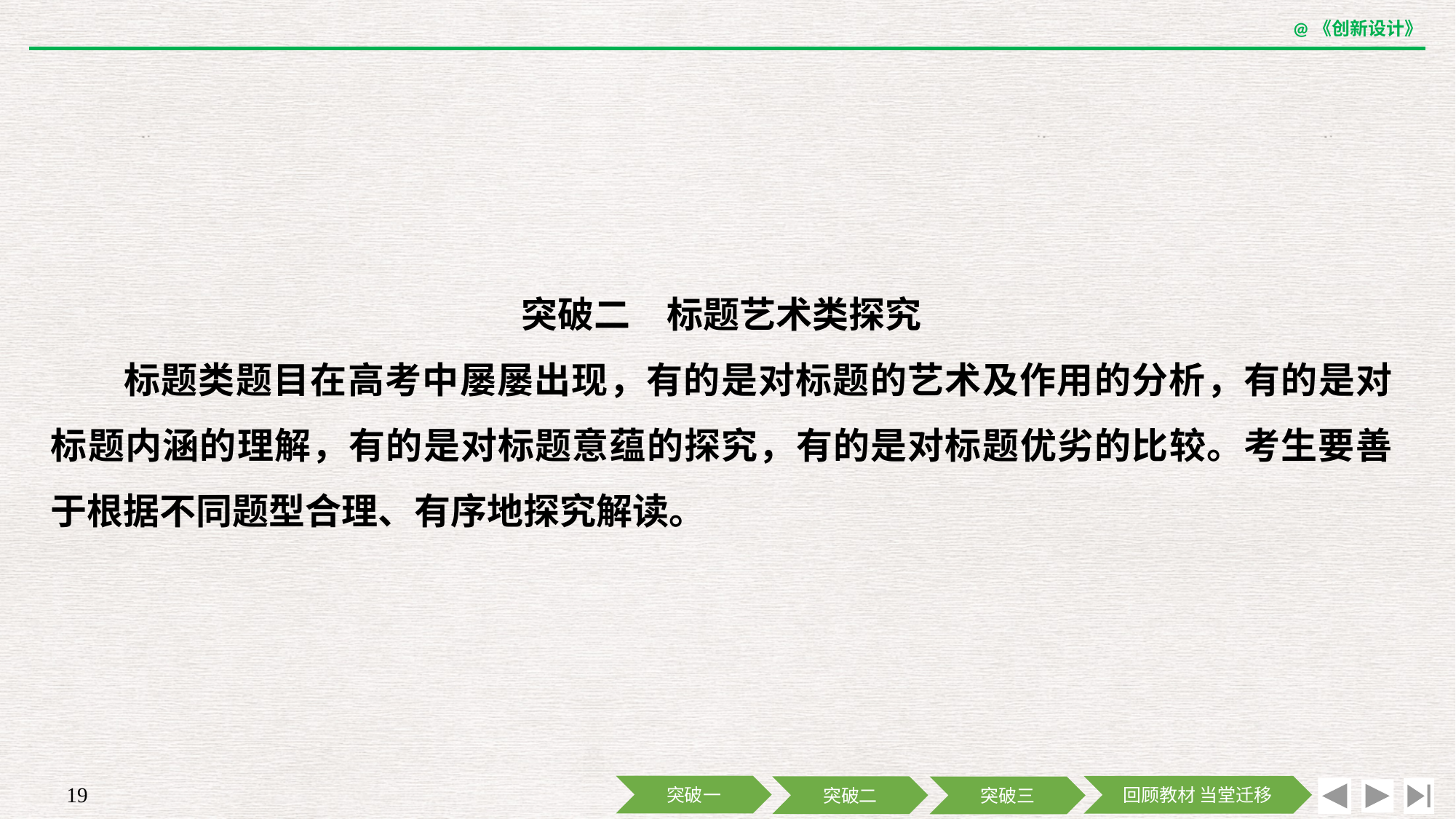

突破二　标题艺术类探究
标题类题目在高考中屡屡出现，有的是对标题的艺术及作用的分析，有的是对标题内涵的理解，有的是对标题意蕴的探究，有的是对标题优劣的比较。考生要善于根据不同题型合理、有序地探究解读。